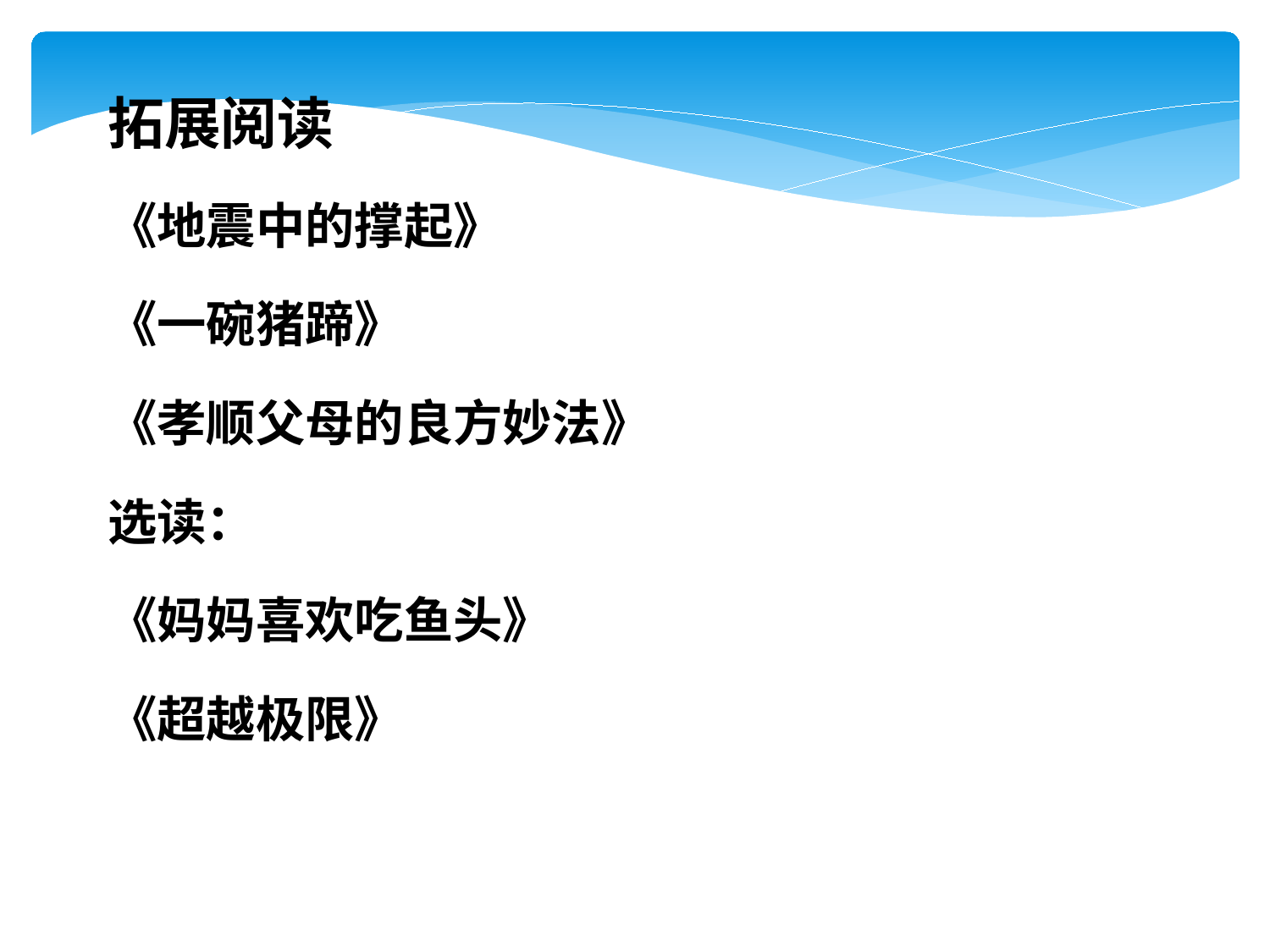

拓展阅读
《地震中的撑起》
《一碗猪蹄》
《孝顺父母的良方妙法》
选读：
《妈妈喜欢吃鱼头》
《超越极限》